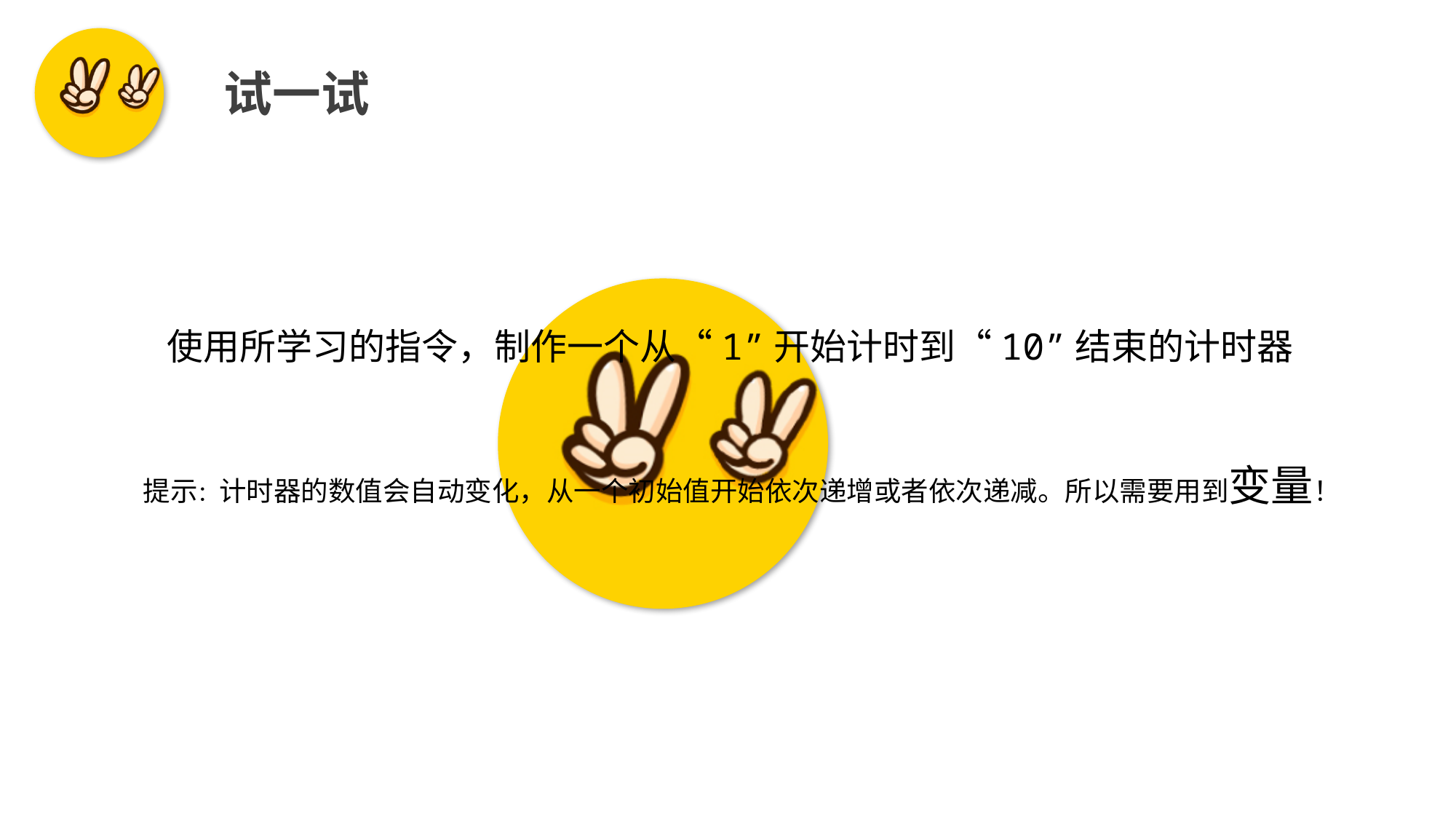

试一试
使用所学习的指令，制作一个从“1”开始计时到“10”结束的计时器

提示：计时器的数值会自动变化，从一个初始值开始依次递增或者依次递减。所以需要用到变量！